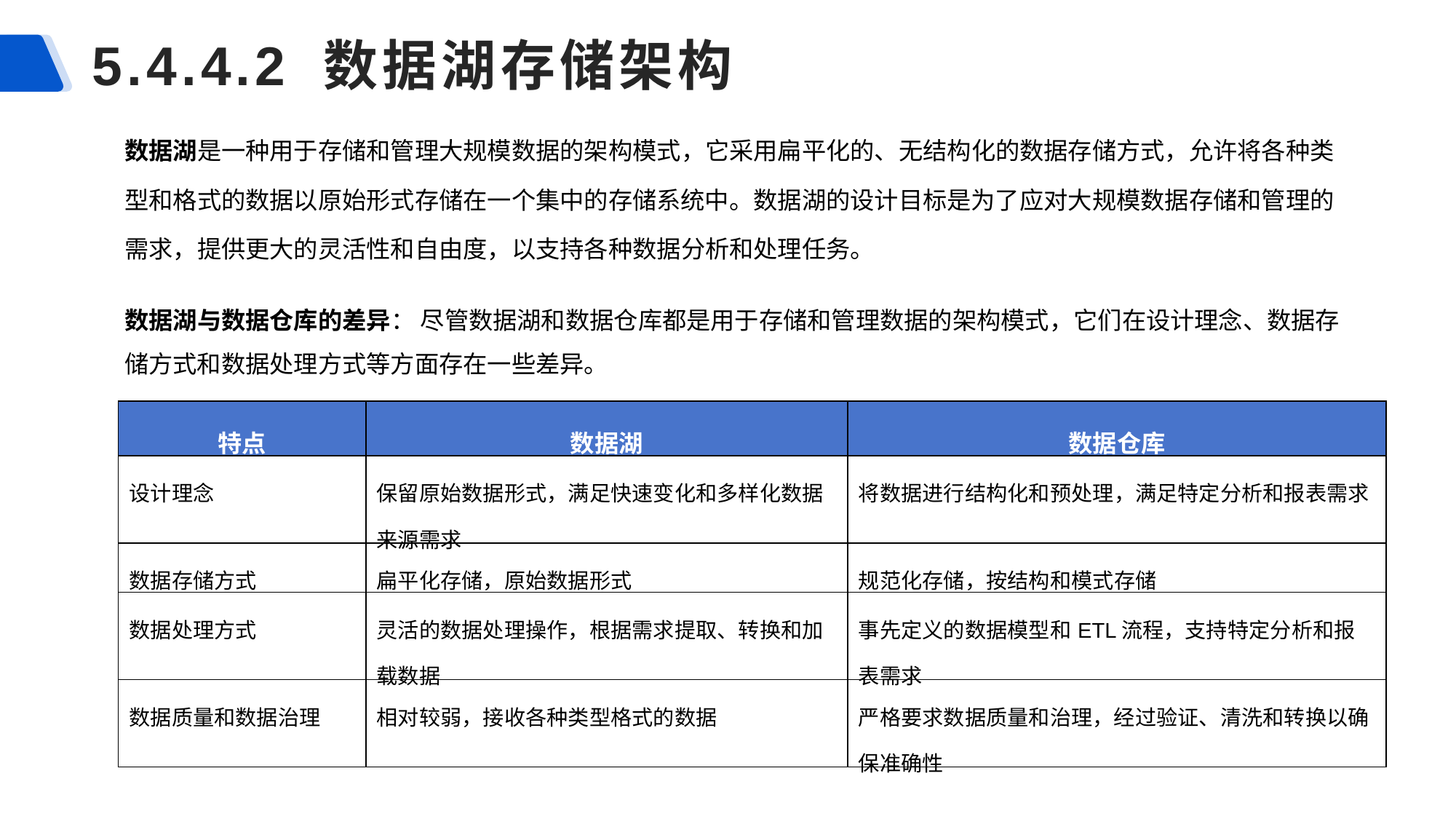

# 5.4.4.2 数据湖存储架构
数据湖是一种用于存储和管理大规模数据的架构模式，它采用扁平化的、无结构化的数据存储方式，允许将各种类型和格式的数据以原始形式存储在一个集中的存储系统中。数据湖的设计目标是为了应对大规模数据存储和管理的需求，提供更大的灵活性和自由度，以支持各种数据分析和处理任务。
数据湖与数据仓库的差异： 尽管数据湖和数据仓库都是用于存储和管理数据的架构模式，它们在设计理念、数据存储方式和数据处理方式等方面存在一些差异。
| 特点 | 数据湖 | 数据仓库 |
| --- | --- | --- |
| 设计理念 | 保留原始数据形式，满足快速变化和多样化数据来源需求 | 将数据进行结构化和预处理，满足特定分析和报表需求 |
| 数据存储方式 | 扁平化存储，原始数据形式 | 规范化存储，按结构和模式存储 |
| 数据处理方式 | 灵活的数据处理操作，根据需求提取、转换和加载数据 | 事先定义的数据模型和ETL流程，支持特定分析和报表需求 |
| 数据质量和数据治理 | 相对较弱，接收各种类型格式的数据 | 严格要求数据质量和治理，经过验证、清洗和转换以确保准确性 |